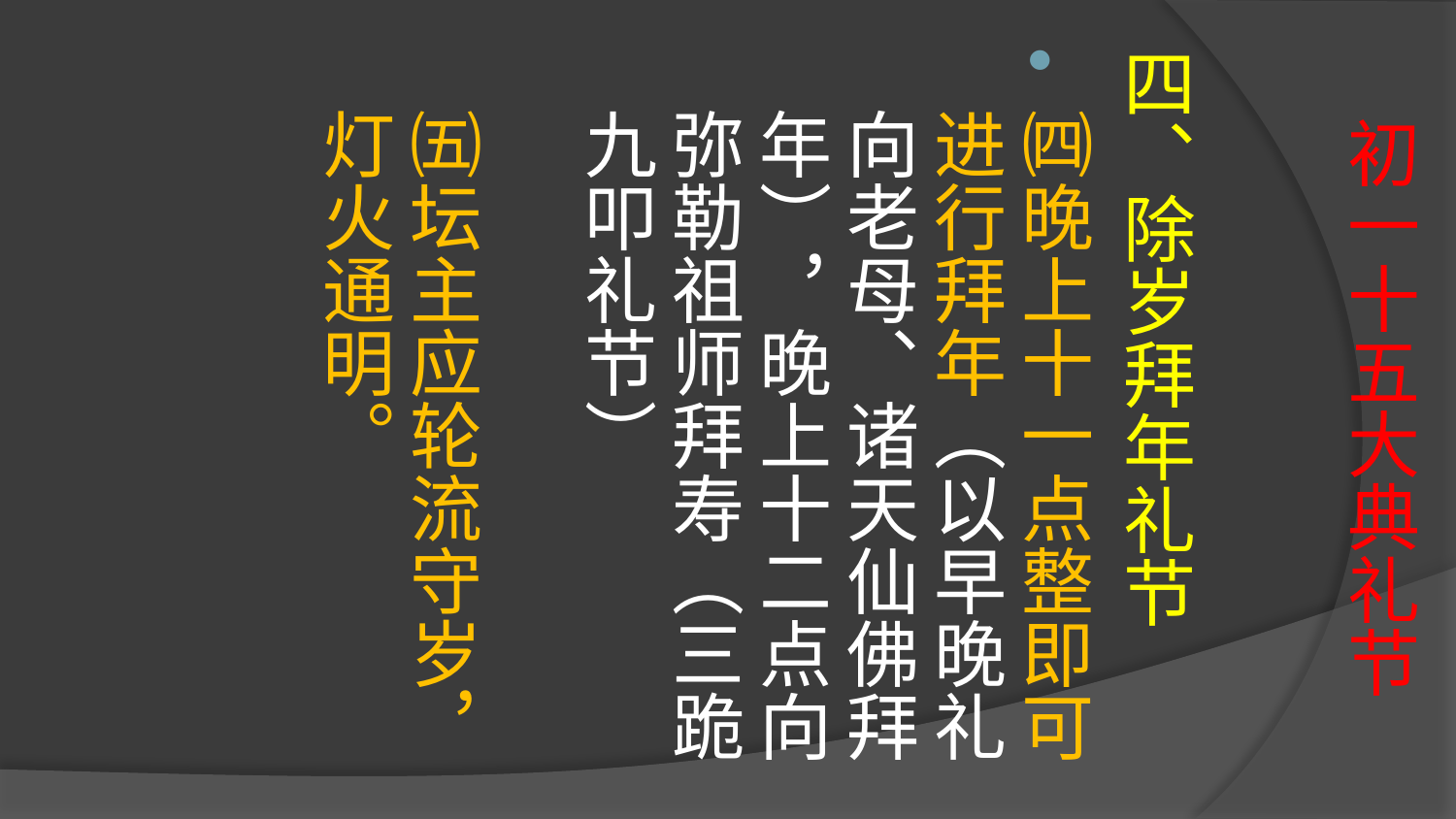

# 初一十五大典礼节
四、除岁拜年礼节
㈣晚上十一点整即可进行拜年（以早晚礼向老母、诸天仙佛拜年），晚上十二点向弥勒祖师拜寿（三跪九叩礼节）
㈤坛主应轮流守岁，灯火通明。